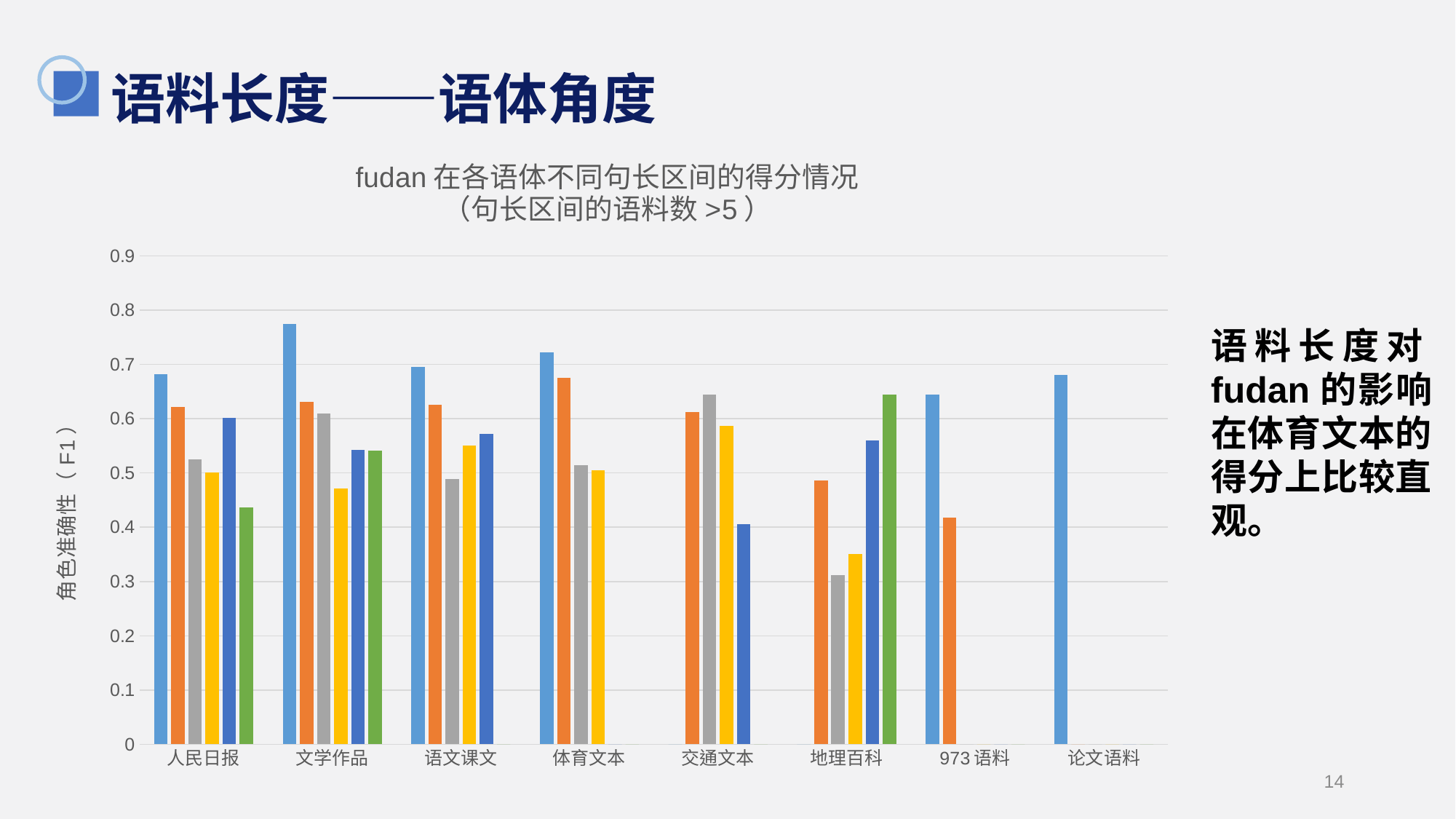

# 语料长度——语体角度

### Chart: fudan在各语体不同句长区间的得分情况
（句长区间的语料数>5）

| Category | (15, 55] | (55, 95] | (95, 135] | (135, 175] | (175, 215] | (215, 255] |
|---|---|---|---|---|---|---|
| 人民日报 | 0.6815 | 0.6214 | 0.525 | 0.5014 | 0.6015 | 0.4369 |
| 文学作品 | 0.775 | 0.6316 | 0.6093 | 0.471 | 0.542 | 0.5407 |
| 语文课文 | 0.696 | 0.6257 | 0.4884 | 0.5501 | 0.5716 | 0.0 |
| 体育文本 | 0.7221 | 0.6758 | 0.5149 | 0.5049 | 0.0 | 0.0 |
| 交通文本 | 0.0 | 0.6125 | 0.6442 | 0.5873 | 0.4055 | 0.0 |
| 地理百科 | 0.0 | 0.4866 | 0.3124 | 0.351 | 0.5606 | 0.6449 |
| 973语料 | 0.6449 | 0.4172 | 0.0 | 0.0 | 0.0 | 0.0 |
| 论文语料 | 0.6812 | 0.0 | 0.0 | 0.0 | 0.0 | 0.0 |
语料长度对fudan的影响在体育文本的得分上比较直观。
14